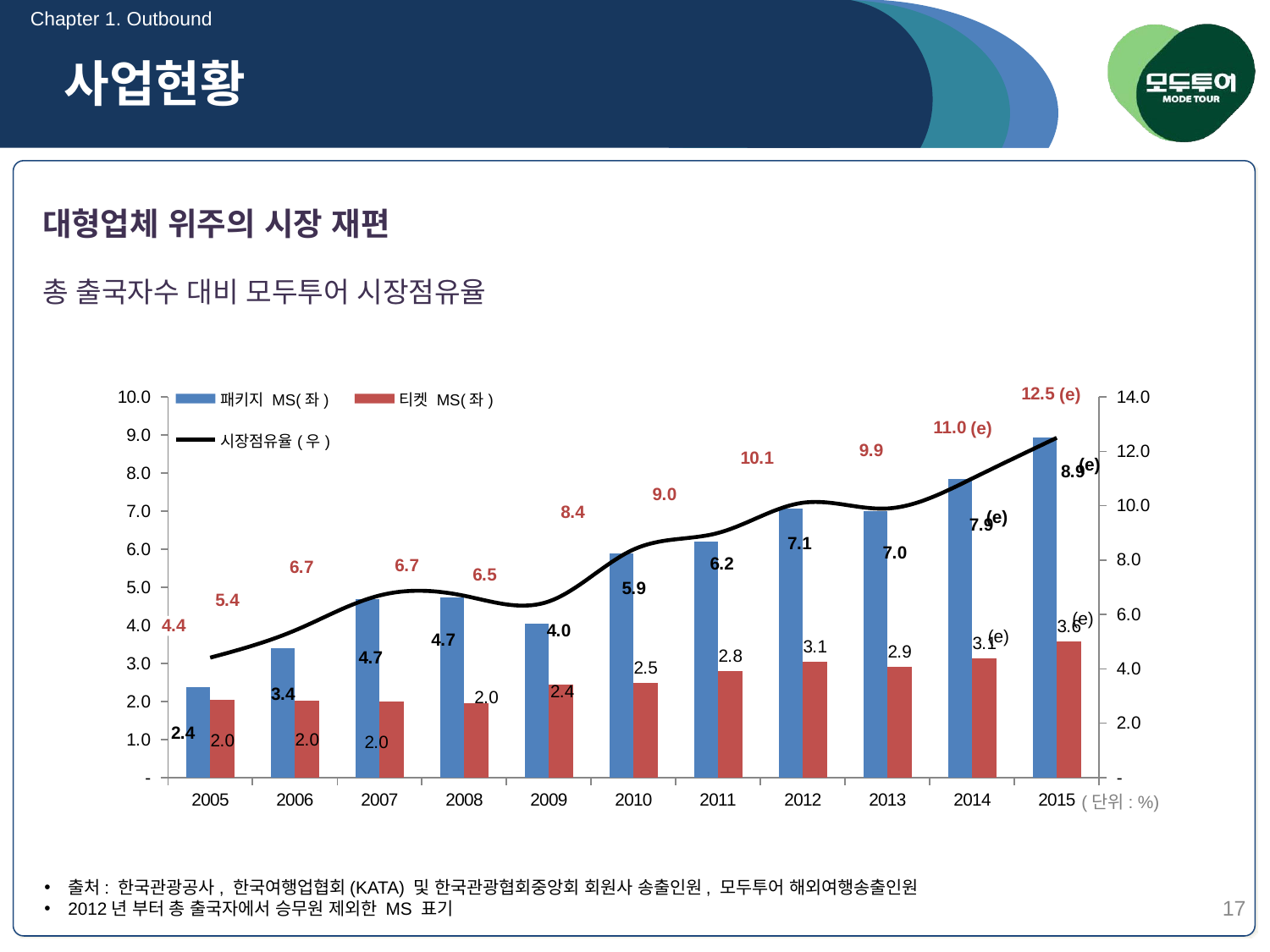

Chapter 1. Outbound
사업현황
대형업체 위주의 시장 재편
총 출국자수 대비 모두투어 시장점유율

### Chart

| Category | 패키지 MS(좌) | 티켓 MS(좌) | 시장점유율(우) |
|---|---|---|---|
| 2005 | 2.37 | 2.04 | 4.41 |
| 2006 | 3.39 | 2.02 | 5.41 |
| 2007 | 4.7 | 2.0 | 6.7 |
| 2008 | 4.74 | 1.95 | 6.69 |
| 2009 | 4.04 | 2.44 | 6.48 |
| 2010 | 5.9 | 2.49 | 8.39 |
| 2011 | 6.2 | 2.8 | 9.0 |
| 2012 | 7.0601809727675064 | 3.0505665239340694 | 10.110747496701576 |
| 2013 | 7.0 | 2.9 | 9.9 |
| 2014 | 7.85714285714286 | 3.1428571428571397 | 11.0 |
| 2015 | 8.928571428571429 | 3.571428571428571 | 12.5 |
(e)
(e)
(e)
(e)
(e)
(e)
(단위: %)
출처: 한국관광공사, 한국여행업협회(KATA) 및 한국관광협회중앙회 회원사 송출인원, 모두투어 해외여행송출인원
2012년 부터 총 출국자에서 승무원 제외한 MS 표기
17